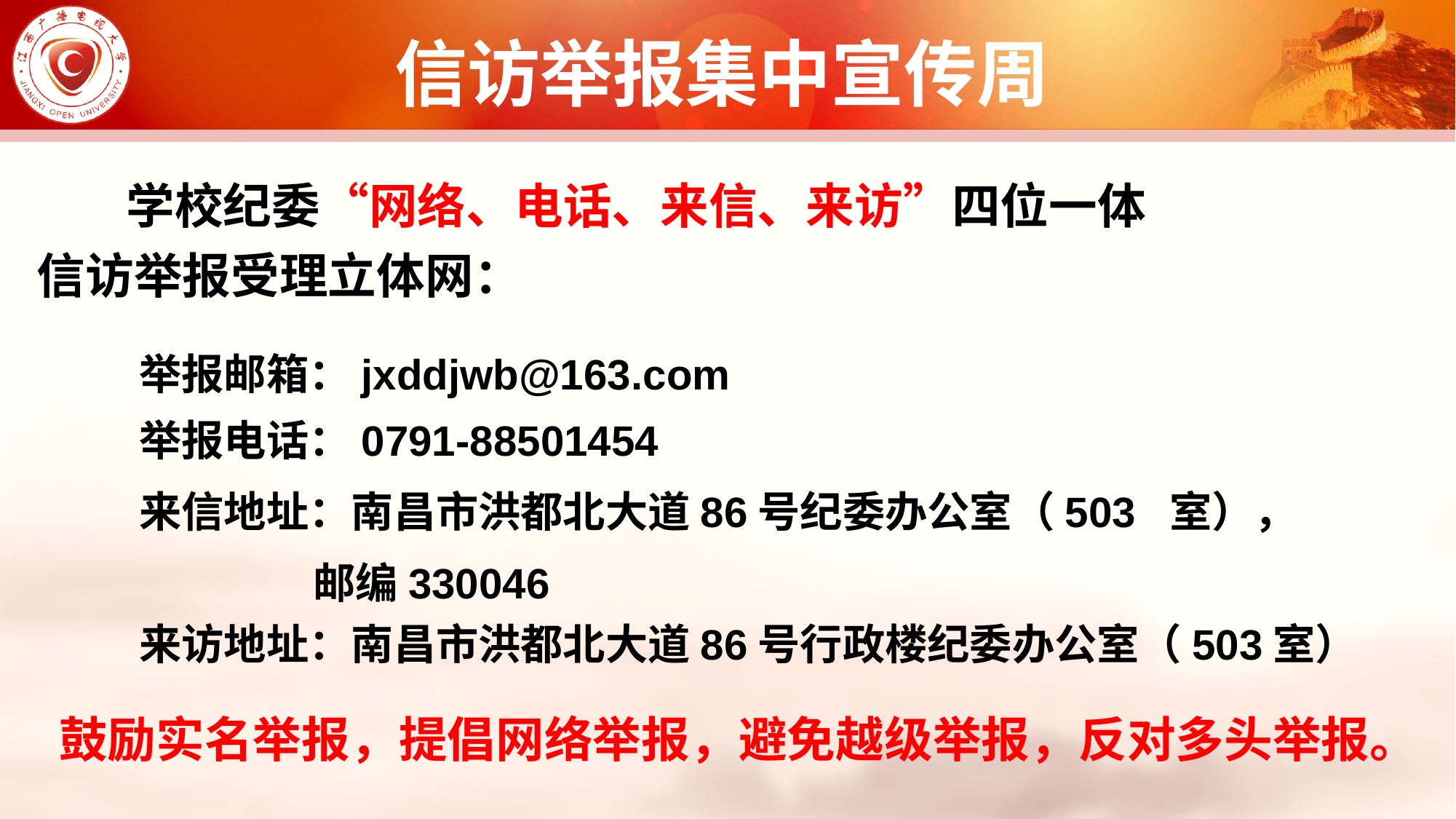

信访举报集中宣传周
       学校纪委“网络、电话、来信、来访”四位一体
信访举报受理立体网：

举报邮箱：jxddjwb@163.com
举报电话：0791-88501454
来信地址：南昌市洪都北大道86号纪委办公室（503  室），
                 邮编330046
来访地址：南昌市洪都北大道86号行政楼纪委办公室（503室）

鼓励实名举报，提倡网络举报，避免越级举报，反对多头举报。